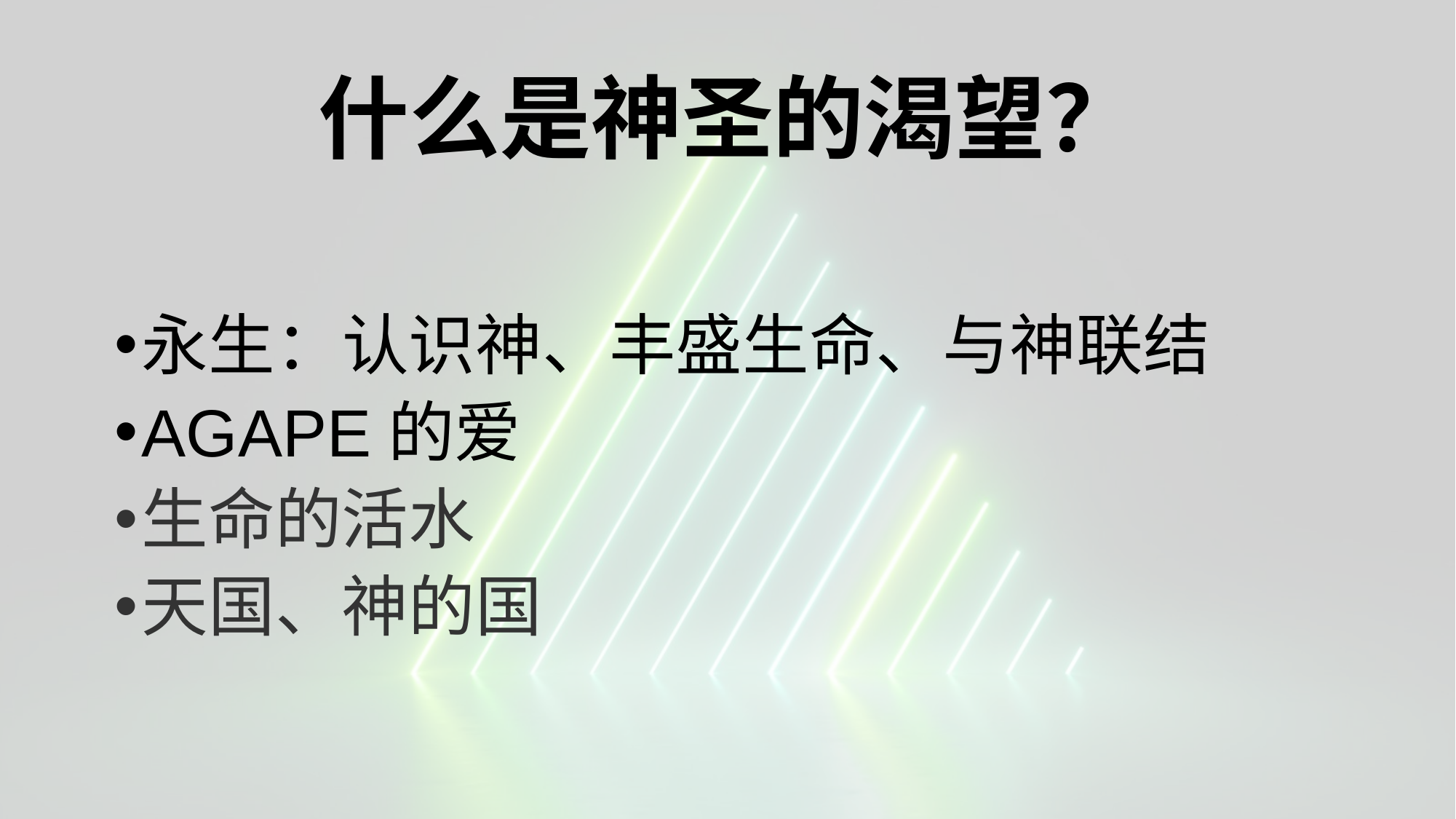

# 什么是神圣的渴望？
永生：认识神、丰盛生命、与神联结
AGAPE的爱
生命的活水
天国、神的国